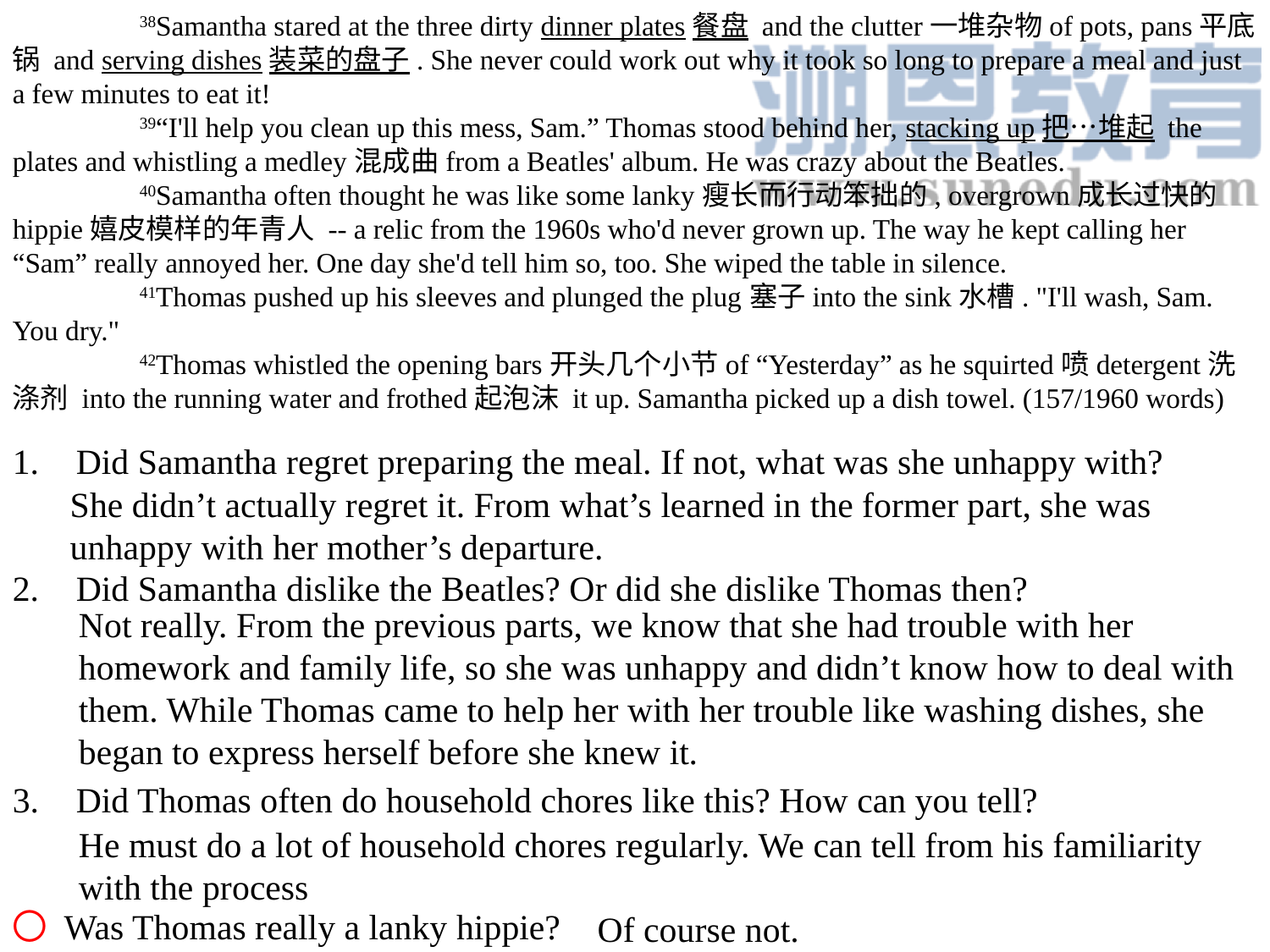

38Samantha stared at the three dirty dinner plates餐盘 and the clutter一堆杂物of pots, pans平底锅 and serving dishes装菜的盘子. She never could work out why it took so long to prepare a meal and just a few minutes to eat it!
	39“I'll help you clean up this mess, Sam.” Thomas stood behind her, stacking up把…堆起 the plates and whistling a medley混成曲from a Beatles' album. He was crazy about the Beatles.
	40Samantha often thought he was like some lanky瘦长而行动笨拙的, overgrown成长过快的hippie嬉皮模样的年青人 -- a relic from the 1960s who'd never grown up. The way he kept calling her “Sam” really annoyed her. One day she'd tell him so, too. She wiped the table in silence.
	41Thomas pushed up his sleeves and plunged the plug塞子into the sink水槽. "I'll wash, Sam. You dry."
	42Thomas whistled the opening bars开头几个小节of “Yesterday” as he squirted喷detergent洗涤剂 into the running water and frothed起泡沫 it up. Samantha picked up a dish towel. (157/1960 words)
Did Samantha regret preparing the meal. If not, what was she unhappy with?

Did Samantha dislike the Beatles? Or did she dislike Thomas then?

Did Thomas often do household chores like this? How can you tell?

〇 Was Thomas really a lanky hippie?
She didn’t actually regret it. From what’s learned in the former part, she was unhappy with her mother’s departure.
Not really. From the previous parts, we know that she had trouble with her homework and family life, so she was unhappy and didn’t know how to deal with them. While Thomas came to help her with her trouble like washing dishes, she began to express herself before she knew it.
He must do a lot of household chores regularly. We can tell from his familiarity with the process
Of course not.